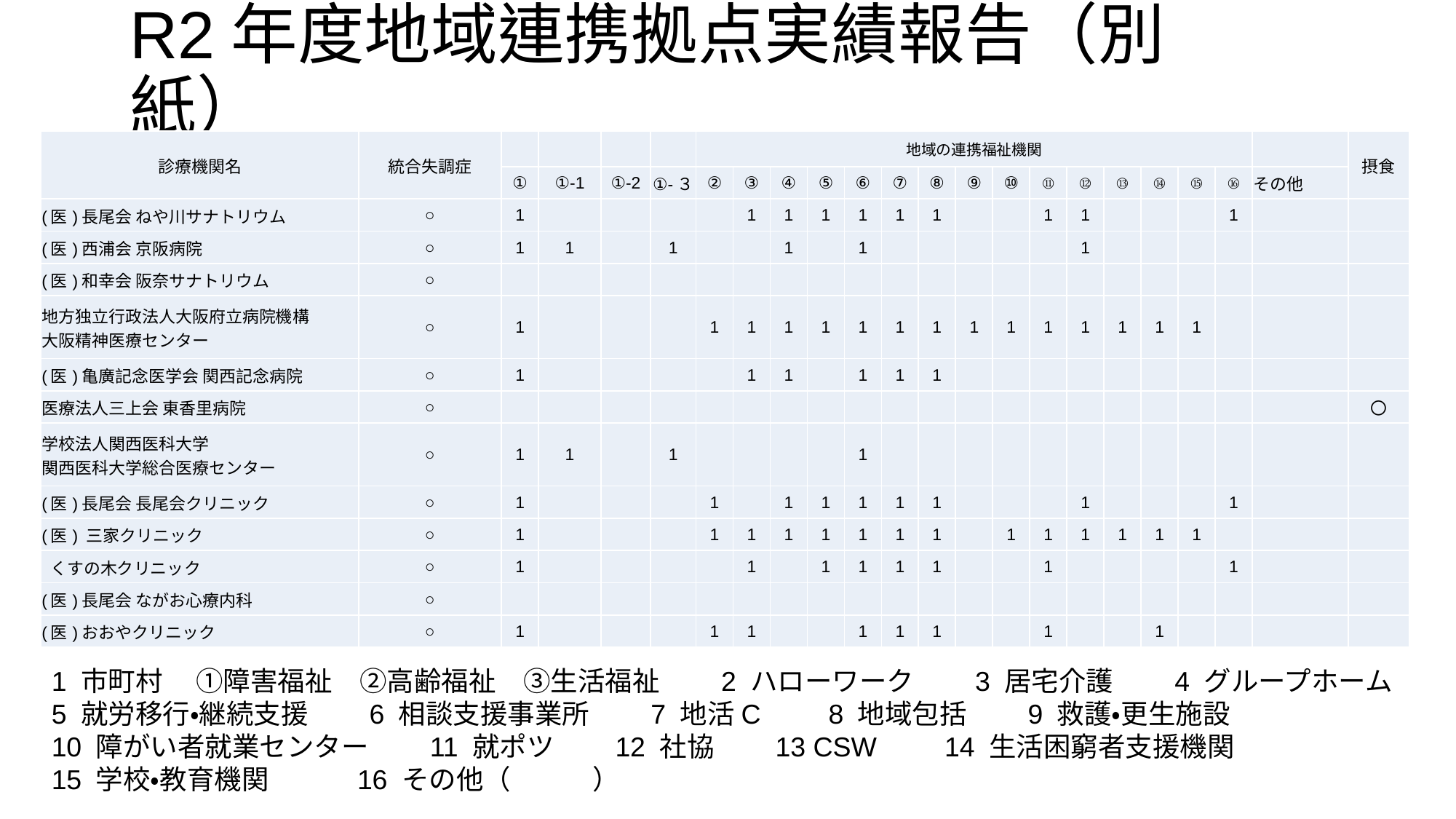

# R2年度地域連携拠点実績報告（別紙）
| 診療機関名 | 統合失調症 |  |  |  |  | 地域の連携福祉機関 |  |  |  |  |  |  |  |  |  |  |  |  |  |  |  | 摂食 |
| --- | --- | --- | --- | --- | --- | --- | --- | --- | --- | --- | --- | --- | --- | --- | --- | --- | --- | --- | --- | --- | --- | --- |
|  |  | ① | ①-1 | ①-2 | ①-３ | ② | ③ | ④ | ⑤ | ⑥ | ⑦ | ⑧ | ⑨ | ⑩ | ⑪ | ⑫ | ⑬ | ⑭ | ⑮ | ⑯ | その他 |  |
| (医)長尾会 ねや川サナトリウム | ○ | 1 |  |  |  |  | 1 | 1 | 1 | 1 | 1 | 1 |  |  | 1 | 1 |  |  |  | 1 |  |  |
| (医)西浦会 京阪病院 | ○ | 1 | 1 |  | 1 |  |  | 1 |  | 1 |  |  |  |  |  | 1 |  |  |  |  |  |  |
| (医)和幸会 阪奈サナトリウム | ○ |  |  |  |  |  |  |  |  |  |  |  |  |  |  |  |  |  |  |  |  |  |
| 地方独立行政法人大阪府立病院機構　 大阪精神医療センター | ○ | 1 |  |  |  | 1 | 1 | 1 | 1 | 1 | 1 | 1 | 1 | 1 | 1 | 1 | 1 | 1 | 1 |  |  |  |
| (医)亀廣記念医学会 関西記念病院 | ○ | 1 |  |  |  |  | 1 | 1 |  | 1 | 1 | 1 |  |  |  |  |  |  |  |  |  |  |
| 医療法人三上会 東香里病院 | ○ |  |  |  |  |  |  |  |  |  |  |  |  |  |  |  |  |  |  |  |  | 〇 |
| 学校法人関西医科大学 関西医科大学総合医療センター | ○ | 1 | 1 |  | 1 |  |  |  |  | 1 |  |  |  |  |  |  |  |  |  |  |  |  |
| (医)長尾会 長尾会クリニック | ○ | 1 |  |  |  | 1 |  | 1 | 1 | 1 | 1 | 1 |  |  |  | 1 |  |  |  | 1 |  |  |
| (医) 三家クリニック | ○ | 1 |  |  |  | 1 | 1 | 1 | 1 | 1 | 1 | 1 |  | 1 | 1 | 1 | 1 | 1 | 1 |  |  |  |
| くすの木クリニック | ○ | 1 |  |  |  |  | 1 |  | 1 | 1 | 1 | 1 |  |  | 1 |  |  |  |  | 1 |  |  |
| (医)長尾会 ながお心療内科 | ○ |  |  |  |  |  |  |  |  |  |  |  |  |  |  |  |  |  |  |  |  |  |
| (医)おおやクリニック | ○ | 1 |  |  |  | 1 | 1 |  |  | 1 | 1 | 1 |  |  | 1 |  |  | 1 |  |  |  |  |
1 市町村 　①障害福祉　②高齢福祉　③生活福祉　　2 ハローワーク　　3 居宅介護　　4 グループホーム
5 就労移行・継続支援　　6 相談支援事業所　　7 地活C　　8 地域包括　　9 救護・更生施設
10 障がい者就業センター　　11 就ポツ　　12 社協　　13 CSW　　14 生活困窮者支援機関
15 学校・教育機関　　　16 その他（　　　）